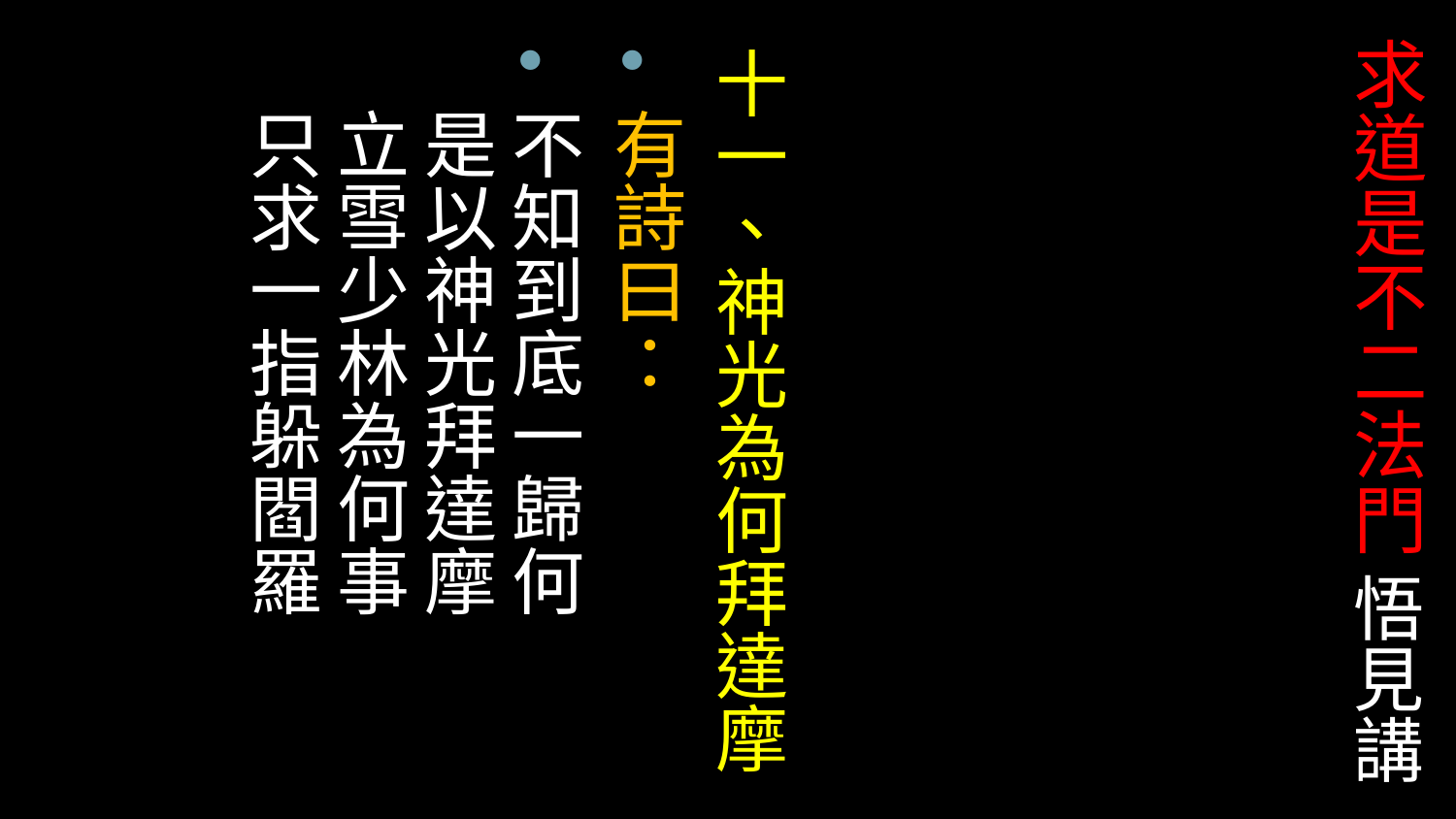

十一、神光為何拜達摩
有詩曰：
不知到底一歸何 
是以神光拜達摩
立雪少林為何事 
只求一指躲閻羅

# 求道是不二法門 悟見講